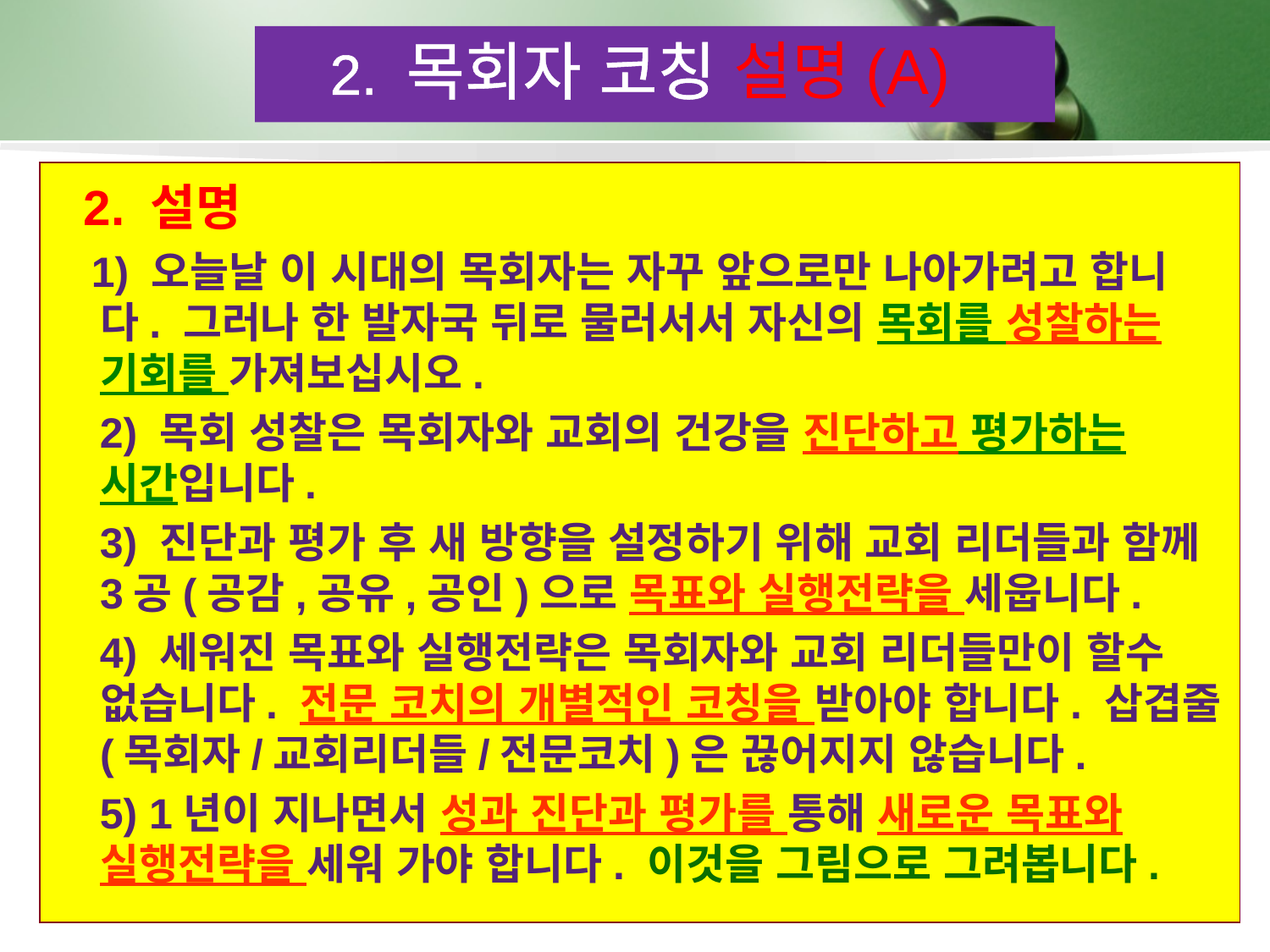

2. 목회자 코칭 설명(A)
  2. 설명
    1) 오늘날 이 시대의 목회자는 자꾸 앞으로만 나아가려고 합니다. 그러나 한 발자국 뒤로 물러서서 자신의 목회를 성찰하는 기회를 가져보십시오.
    2) 목회 성찰은 목회자와 교회의 건강을 진단하고 평가하는 시간입니다.
    3) 진단과 평가 후 새 방향을 설정하기 위해 교회 리더들과 함께 3공(공감,공유,공인)으로 목표와 실행전략을 세웁니다.
    4) 세워진 목표와 실행전략은 목회자와 교회 리더들만이 할수 없습니다. 전문 코치의 개별적인 코칭을 받아야 합니다. 삽겹줄(목회자/교회리더들/전문코치)은 끊어지지 않습니다.
    5) 1년이 지나면서 성과 진단과 평가를 통해 새로운 목표와 실행전략을 세워 가야 합니다. 이것을 그림으로 그려봅니다.